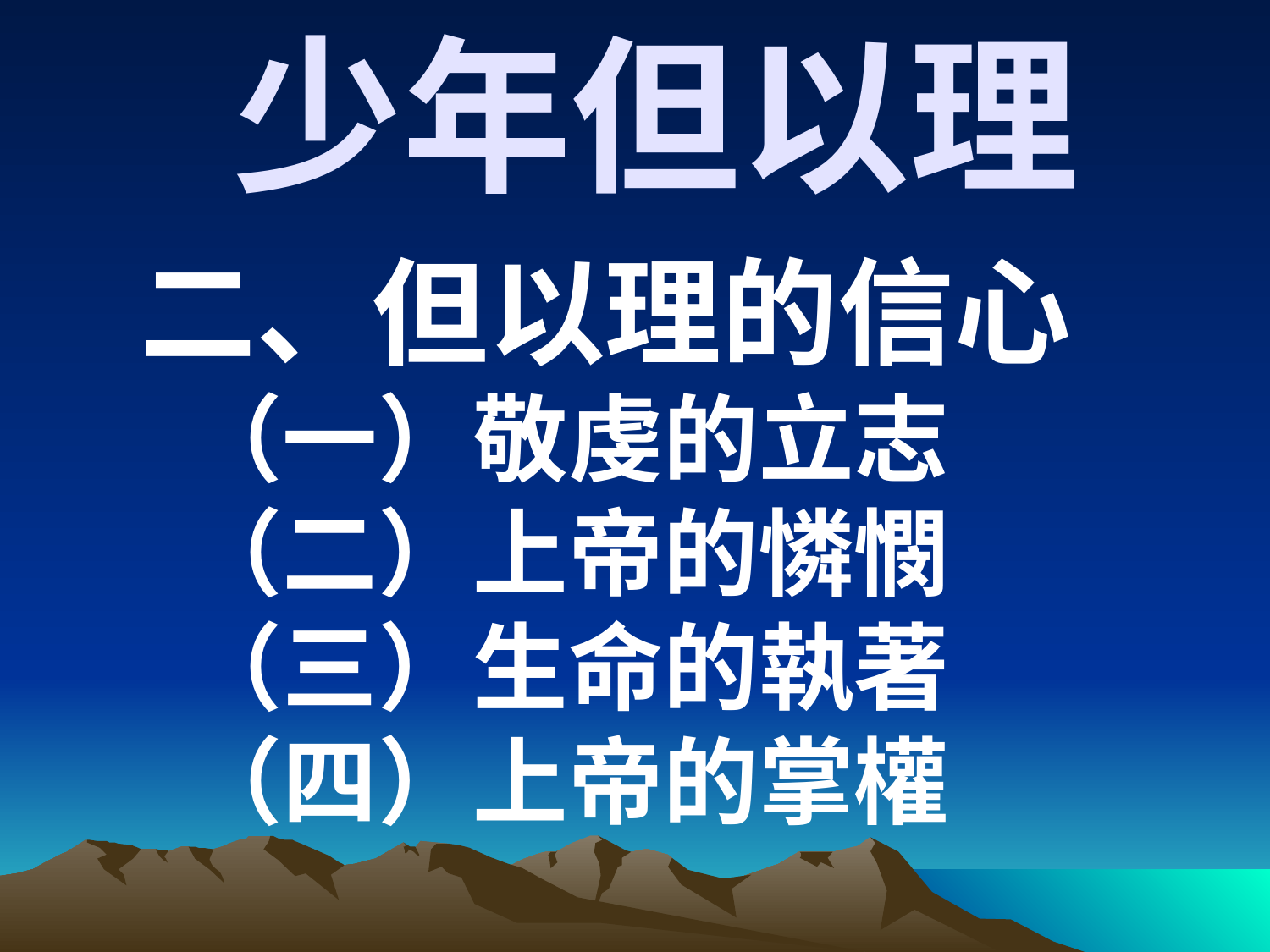

# 少年但以理
二、但以理的信心      （一）敬虔的立志		（二）上帝的憐憫		（三）生命的執著		（四）上帝的掌權